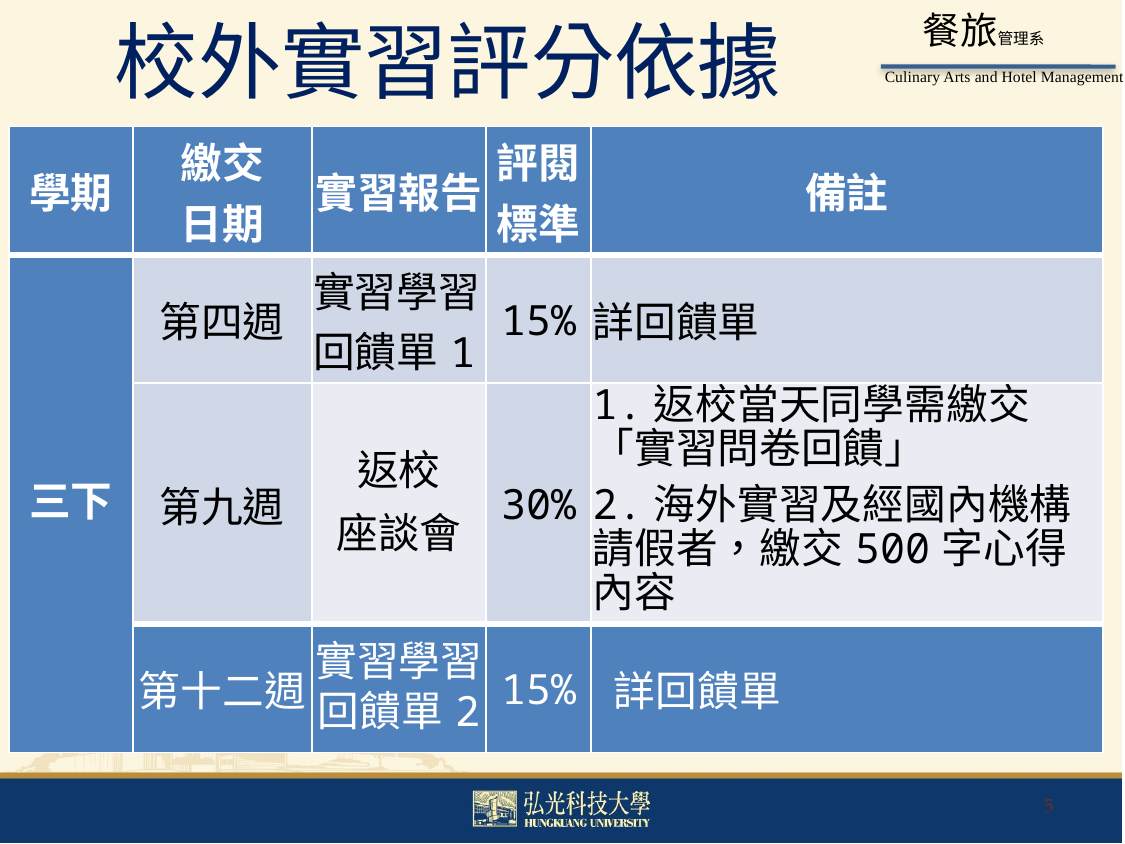

校外實習評分依據
| 學期 | 繳交 日期 | 實習報告 | 評閱 標準 | 備註 |
| --- | --- | --- | --- | --- |
| 三下 | 第四週 | 實習學習 回饋單1 | 15% | 詳回饋單 |
|  | 第九週 | 返校 座談會 | 30% | 1.返校當天同學需繳交「實習問卷回饋」 2.海外實習及經國內機構請假者，繳交500字心得內容 |
|  | 第十二週 | 實習學習 回饋單2 | 15% | 詳回饋單 |
5